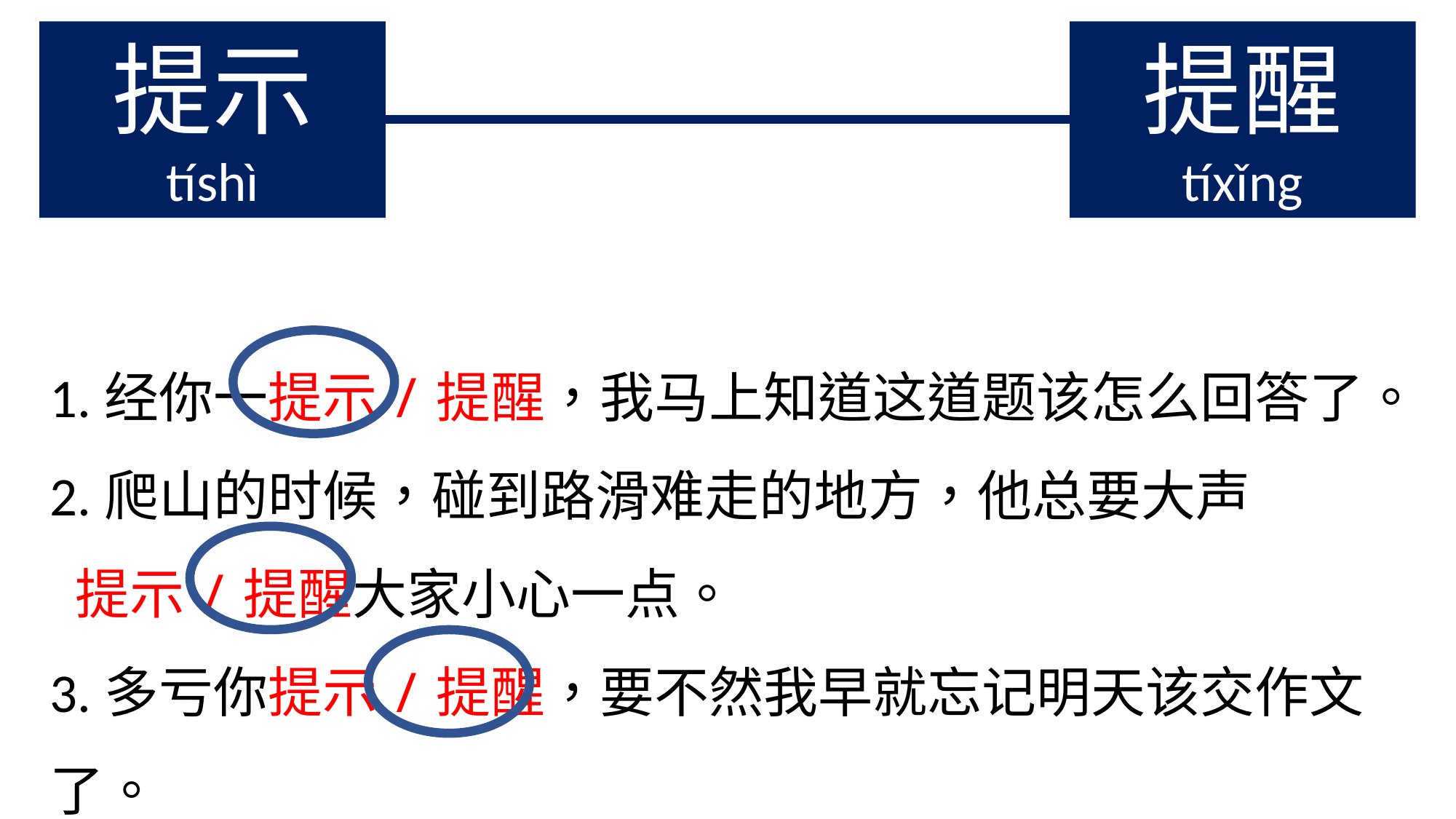

提示
tíshì
提醒
tíxǐng
1.经你一提示/提醒，我马上知道这道题该怎么回答了。
2.爬山的时候，碰到路滑难走的地方，他总要大声
 提示/提醒大家小心一点。
3.多亏你提示/提醒，要不然我早就忘记明天该交作文了。